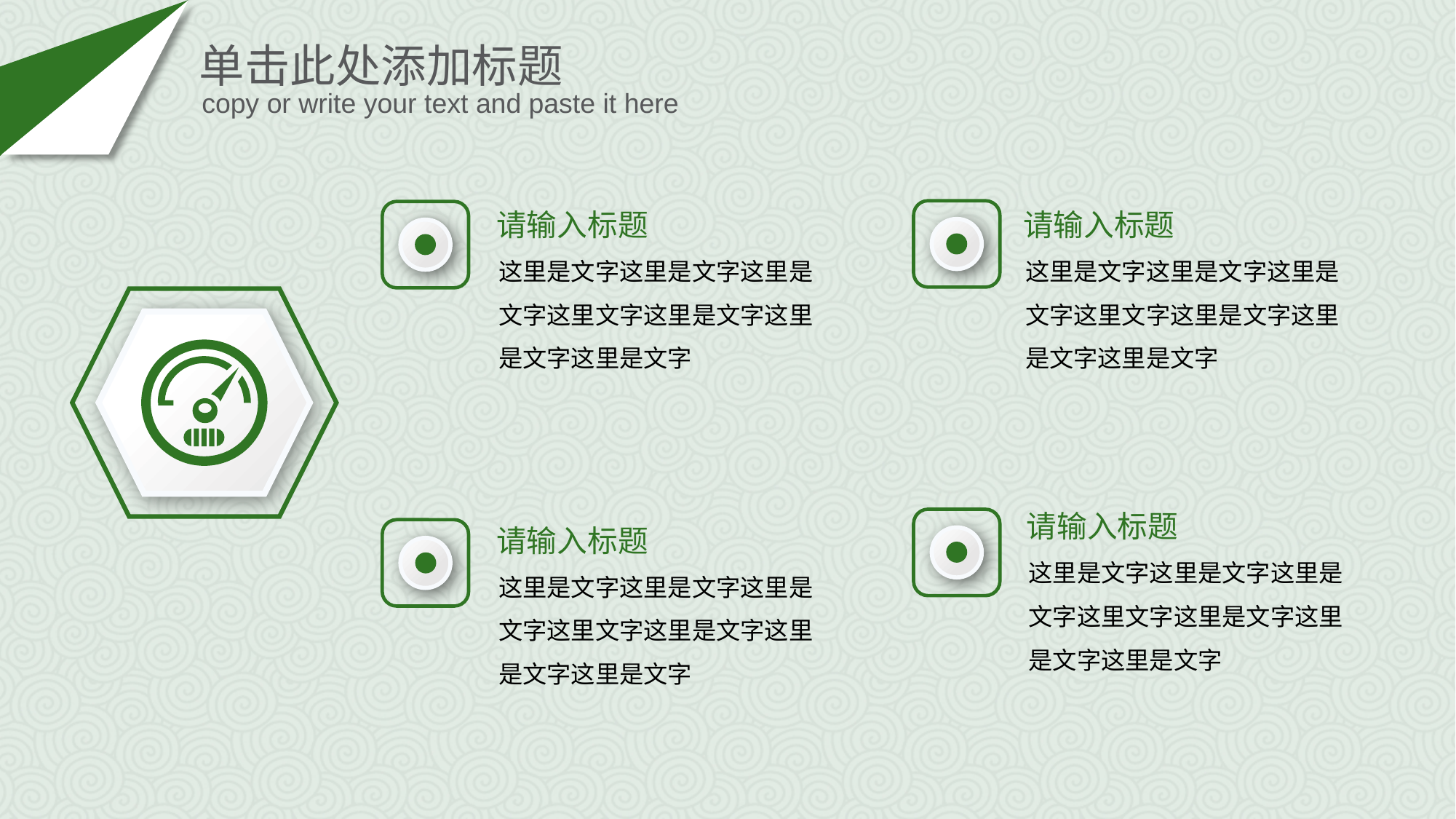

单击此处添加标题
copy or write your text and paste it here
请输入标题

请输入标题

这里是文字这里是文字这里是文字这里文字这里是文字这里是文字这里是文字
这里是文字这里是文字这里是文字这里文字这里是文字这里是文字这里是文字

请输入标题

请输入标题

这里是文字这里是文字这里是文字这里文字这里是文字这里是文字这里是文字

这里是文字这里是文字这里是文字这里文字这里是文字这里是文字这里是文字